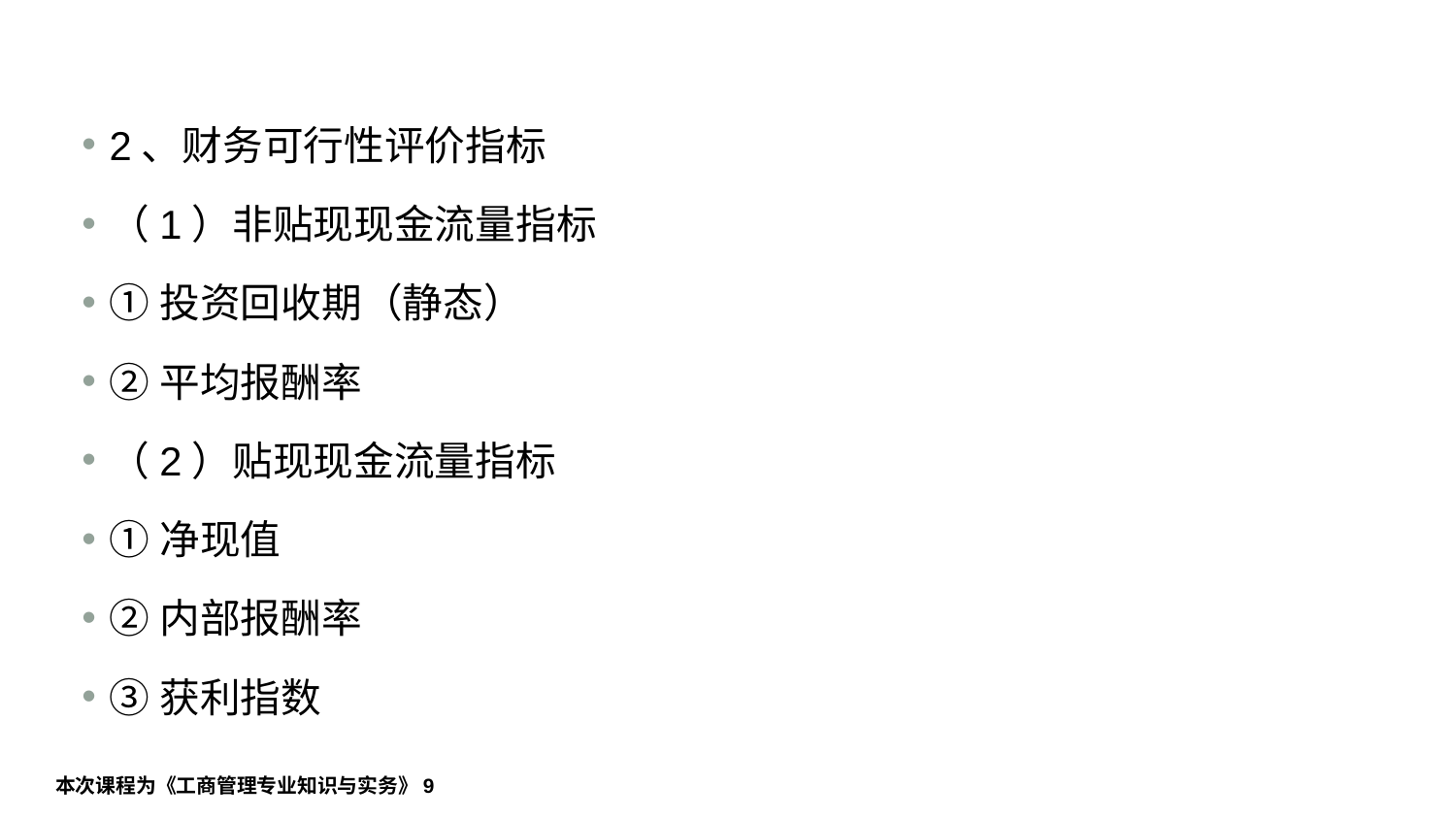

#
2、财务可行性评价指标
（1）非贴现现金流量指标
①投资回收期（静态）
②平均报酬率
（2）贴现现金流量指标
①净现值
②内部报酬率
③获利指数